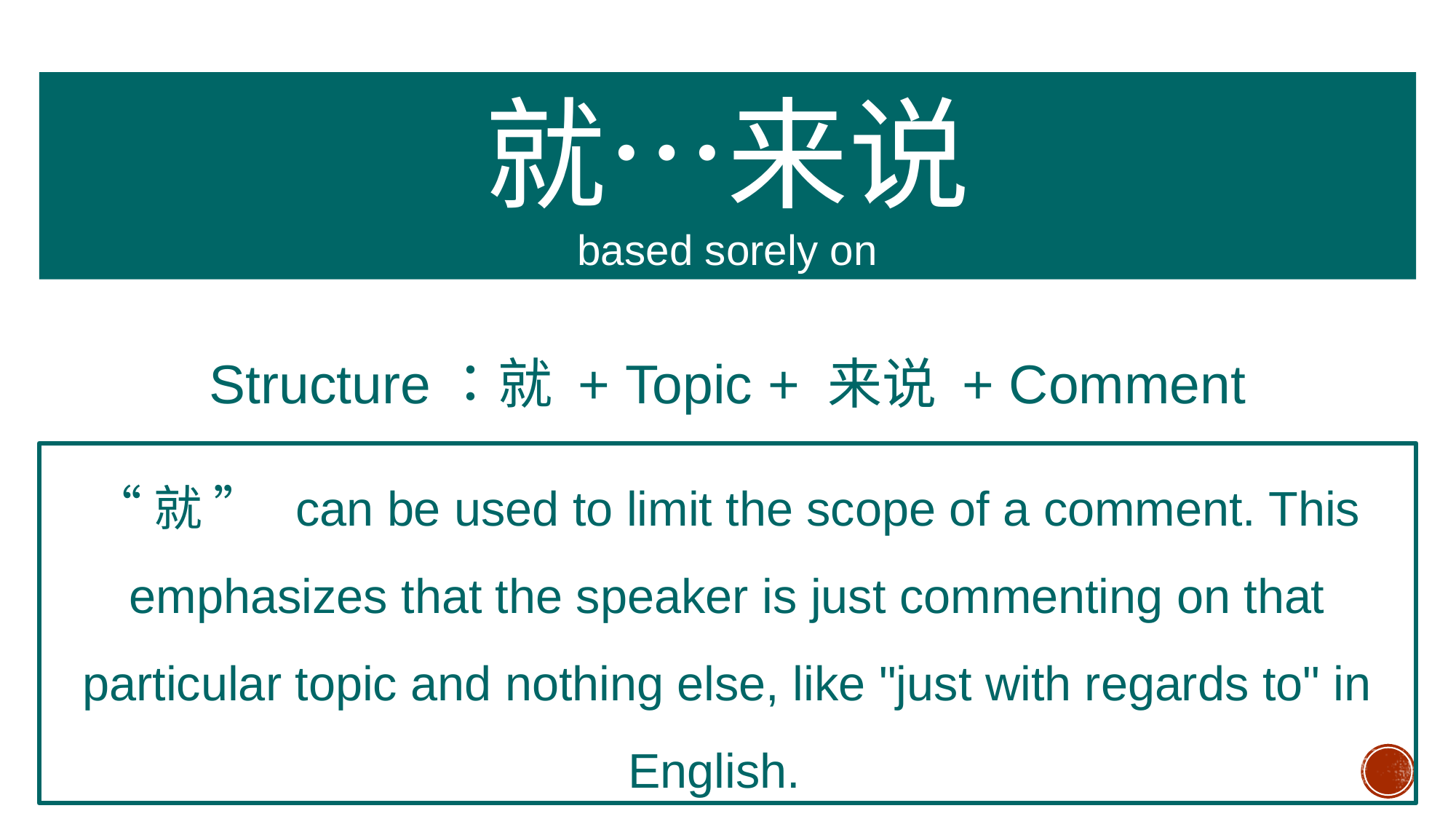

就…来说
based sorely on
Structure：就 + Topic + 来说 + Comment
“就 ”  can be used to limit the scope of a comment. This emphasizes that the speaker is just commenting on that particular topic and nothing else, like "just with regards to" in English.